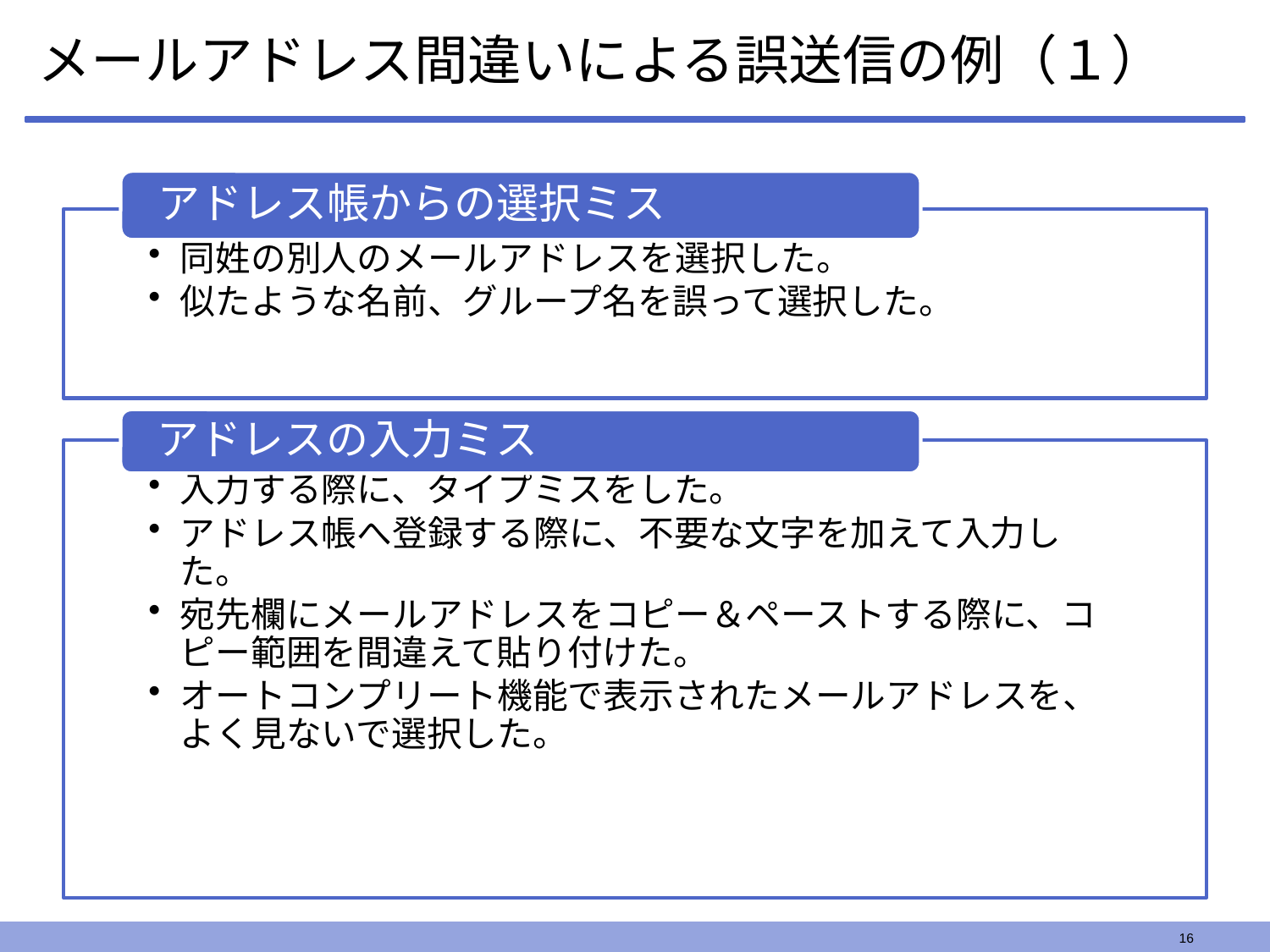

# メールアドレス間違いによる誤送信の例（１）
同姓の別人のメールアドレスを選択した。
似たような名前、グループ名を誤って選択した。
アドレス帳からの選択ミス
入力する際に、タイプミスをした。
アドレス帳へ登録する際に、不要な文字を加えて入力した。
宛先欄にメールアドレスをコピー＆ペーストする際に、コピー範囲を間違えて貼り付けた。
オートコンプリート機能で表示されたメールアドレスを、よく見ないで選択した。
アドレスの入力ミス
16